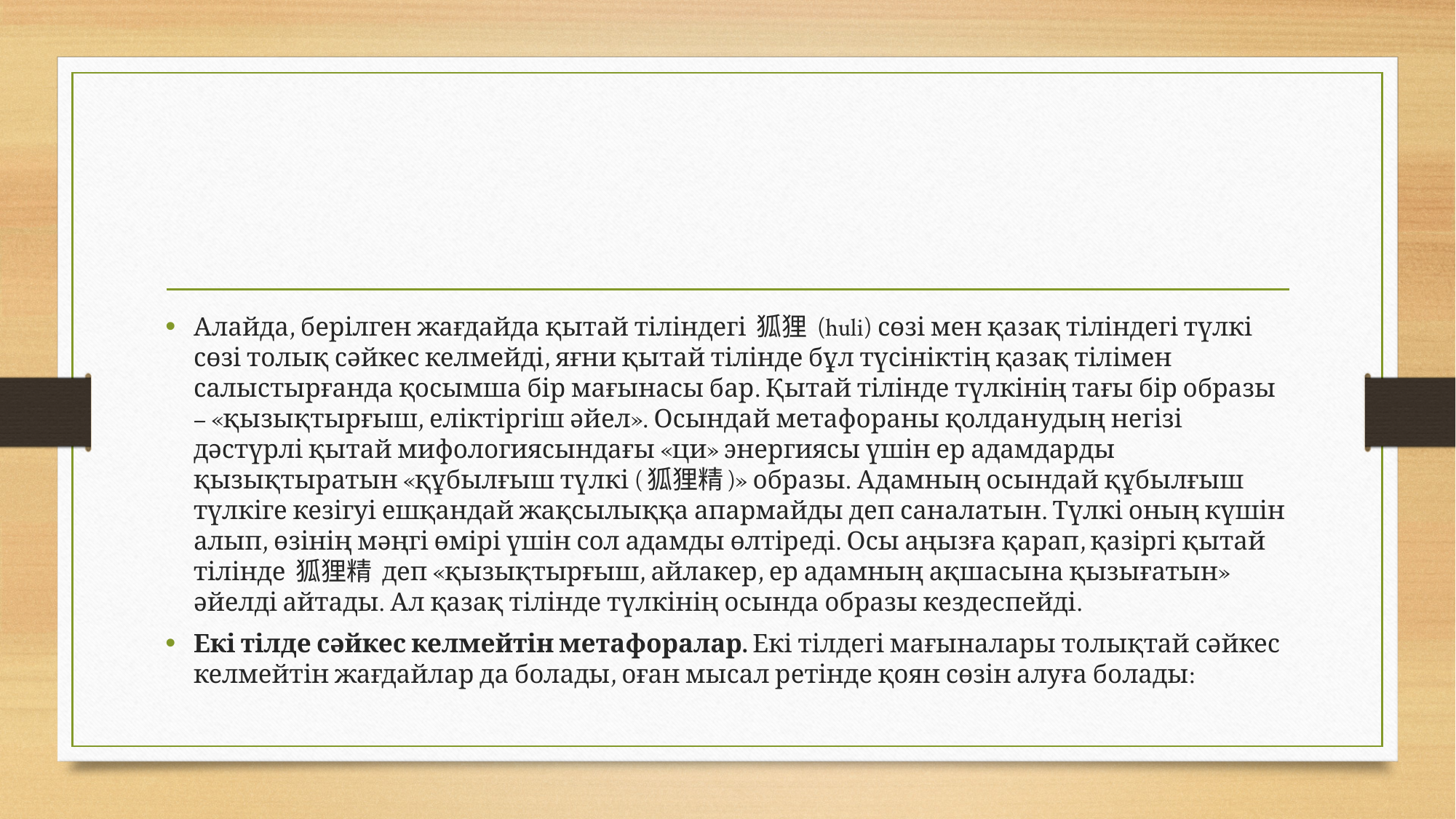

#
Алайда, берілген жағдайда қытай тіліндегі 狐狸 (huli) сөзі мен қазақ тіліндегі түлкі сөзі толық сәйкес келмейді, яғни қытай тілінде бұл түсініктің қазақ тілімен салыстырғанда қосымша бір мағынасы бар. Қытай тілінде түлкінің тағы бір образы – «қызықтырғыш, еліктіргіш әйел». Осындай метафораны қолданудың негізі дәстүрлі қытай мифологиясындағы «ци» энергиясы үшін ер адамдарды қызықтыратын «құбылғыш түлкі (狐狸精)» образы. Адамның осындай құбылғыш түлкіге кезігуі ешқандай жақсылыққа апармайды деп саналатын. Түлкі оның күшін алып, өзінің мәңгі өмірі үшін сол адамды өлтіреді. Осы аңызға қарап, қазіргі қытай тілінде 狐狸精 деп «қызықтырғыш, айлакер, ер адамның ақшасына қызығатын» әйелді айтады. Ал қазақ тілінде түлкінің осында образы кездеспейді.
Екі тілде сәйкес келмейтін метафоралар. Екі тілдегі мағыналары толықтай сәйкес келмейтін жағдайлар да болады, оған мысал ретінде қоян сөзін алуға болады: